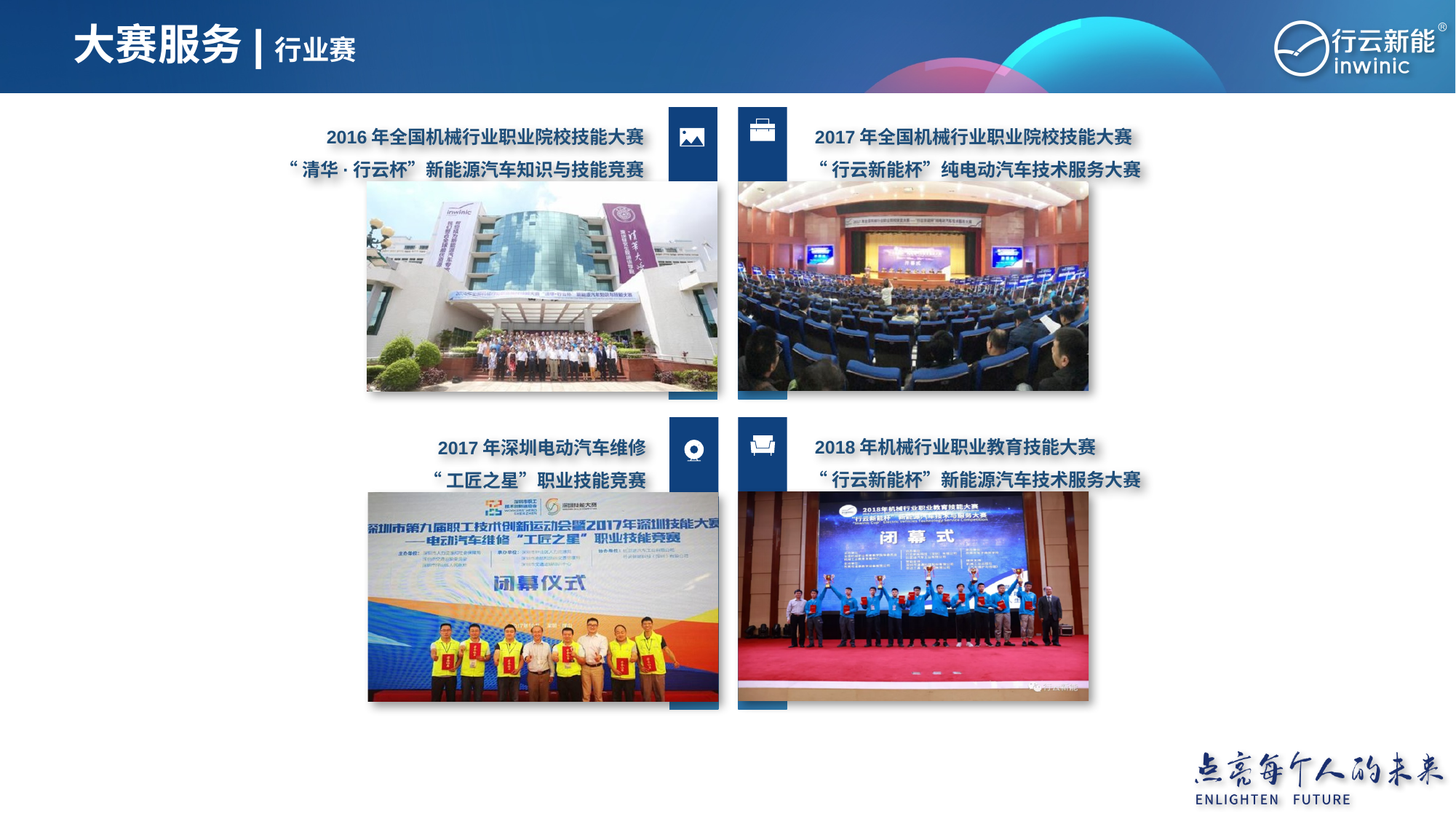

# 大赛服务|行业赛

 2017年全国机械行业职业院校技能大赛
“行云新能杯”纯电动汽车技术服务大赛
 2016年全国机械行业职业院校技能大赛
“清华·行云杯”新能源汽车知识与技能竞赛

 2018年机械行业职业教育技能大赛
“行云新能杯”新能源汽车技术服务大赛
2017年深圳电动汽车维修
“工匠之星”职业技能竞赛